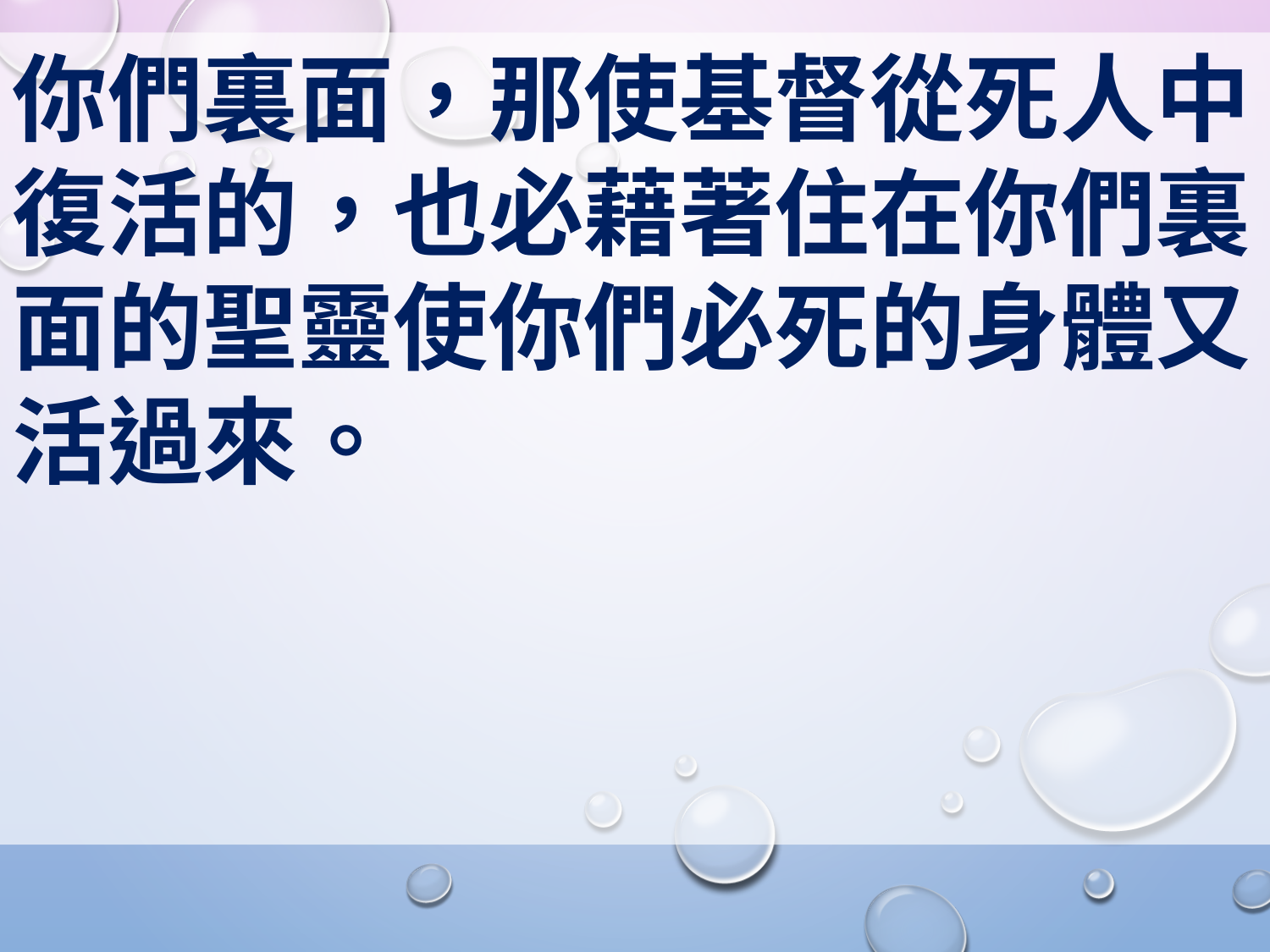

你們裏面，那使基督從死人中復活的，也必藉著住在你們裏面的聖靈使你們必死的身體又活過來。